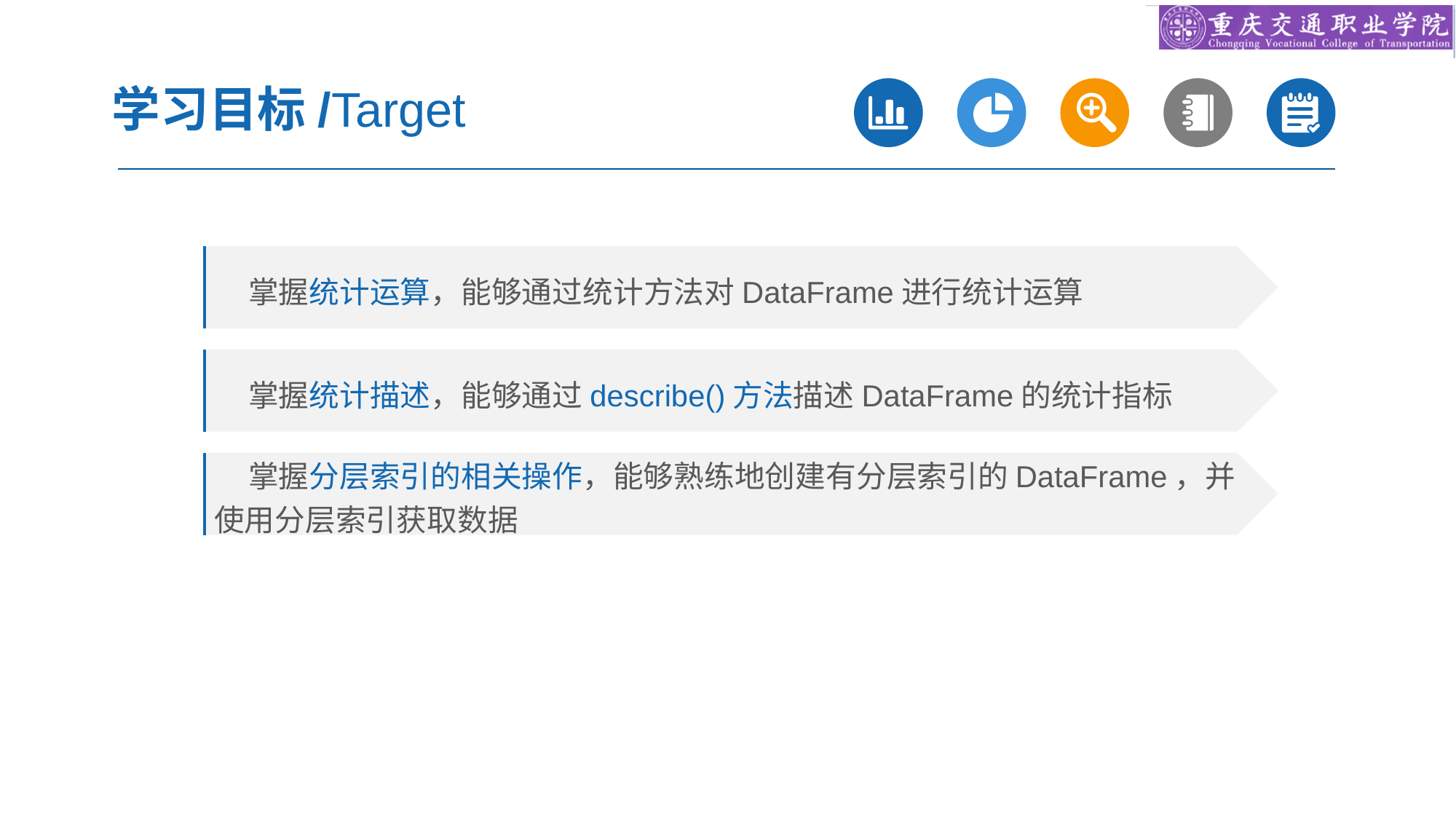

学习目标/Target
    掌握统计运算，能够通过统计方法对DataFrame进行统计运算

    掌握统计描述，能够通过describe()方法描述DataFrame的统计指标

    掌握分层索引的相关操作，能够熟练地创建有分层索引的DataFrame，并使用分层索引获取数据